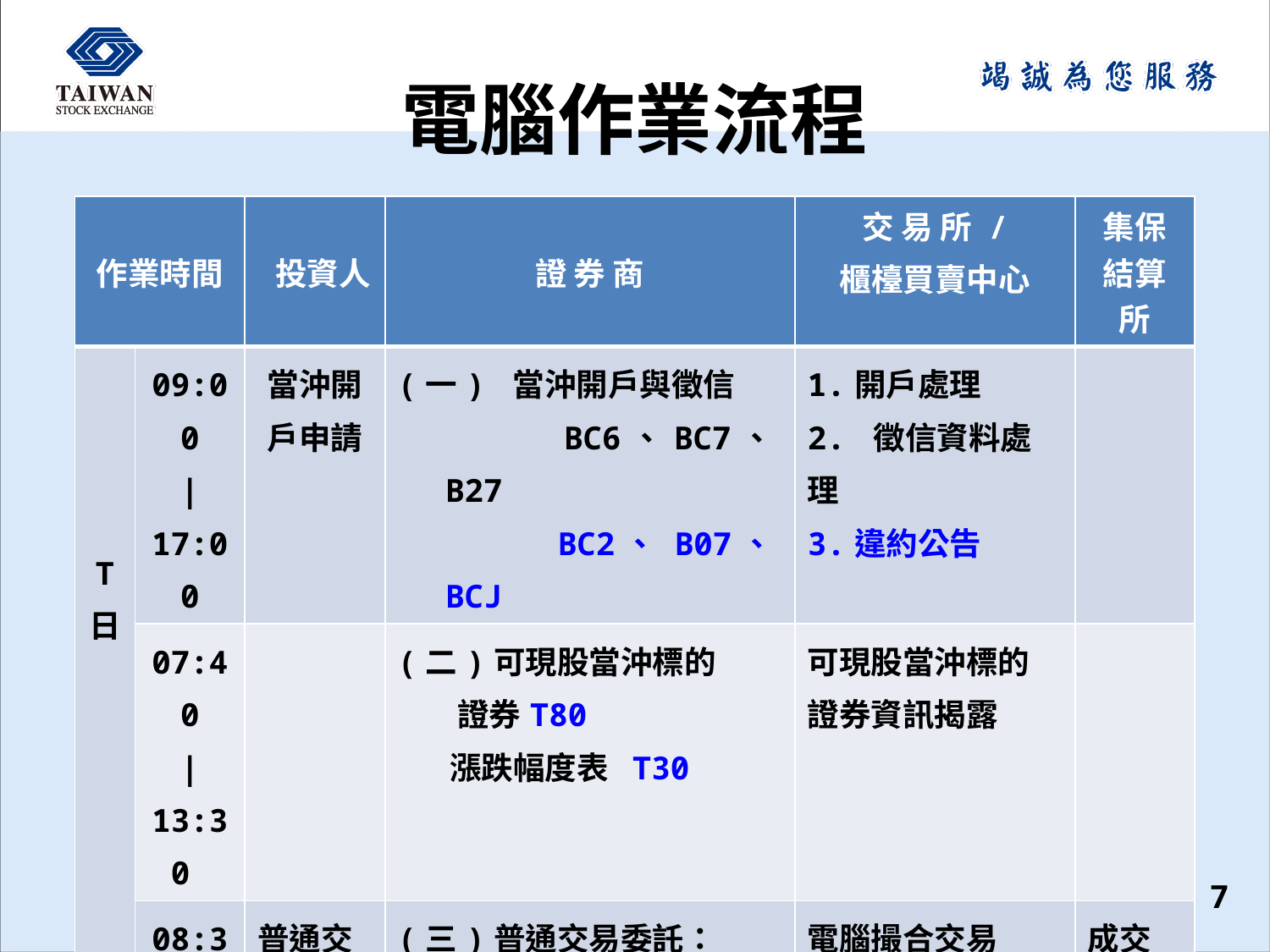

# 電腦作業流程
| 作業時間 |  | 投資人 | 證 券 商 | 交 易 所 / 櫃檯買賣中心 | 集保 結算所 |
| --- | --- | --- | --- | --- | --- |
| T 日 | 09:00 | 17:00 | 當沖開戶申請 | (一) 當沖開戶與徵信 BC6、BC7、B27 BC2、 B07、BCJ | 1.開戶處理 2. 徵信資料處理 3.違約公告 |  |
|  | 07:40 | 13:30 |  | (二)可現股當沖標的 證券T80 漲跌幅度表 T30 | 可現股當沖標的 證券資訊揭露 |  |
|  | 08:30 | 14:30 | 普通交易委託申請 | (三)普通交易委託： 一般交易(買、賣) 盤後定價(買、賣) | 電腦撮合交易 | 成交資料接收 |
7